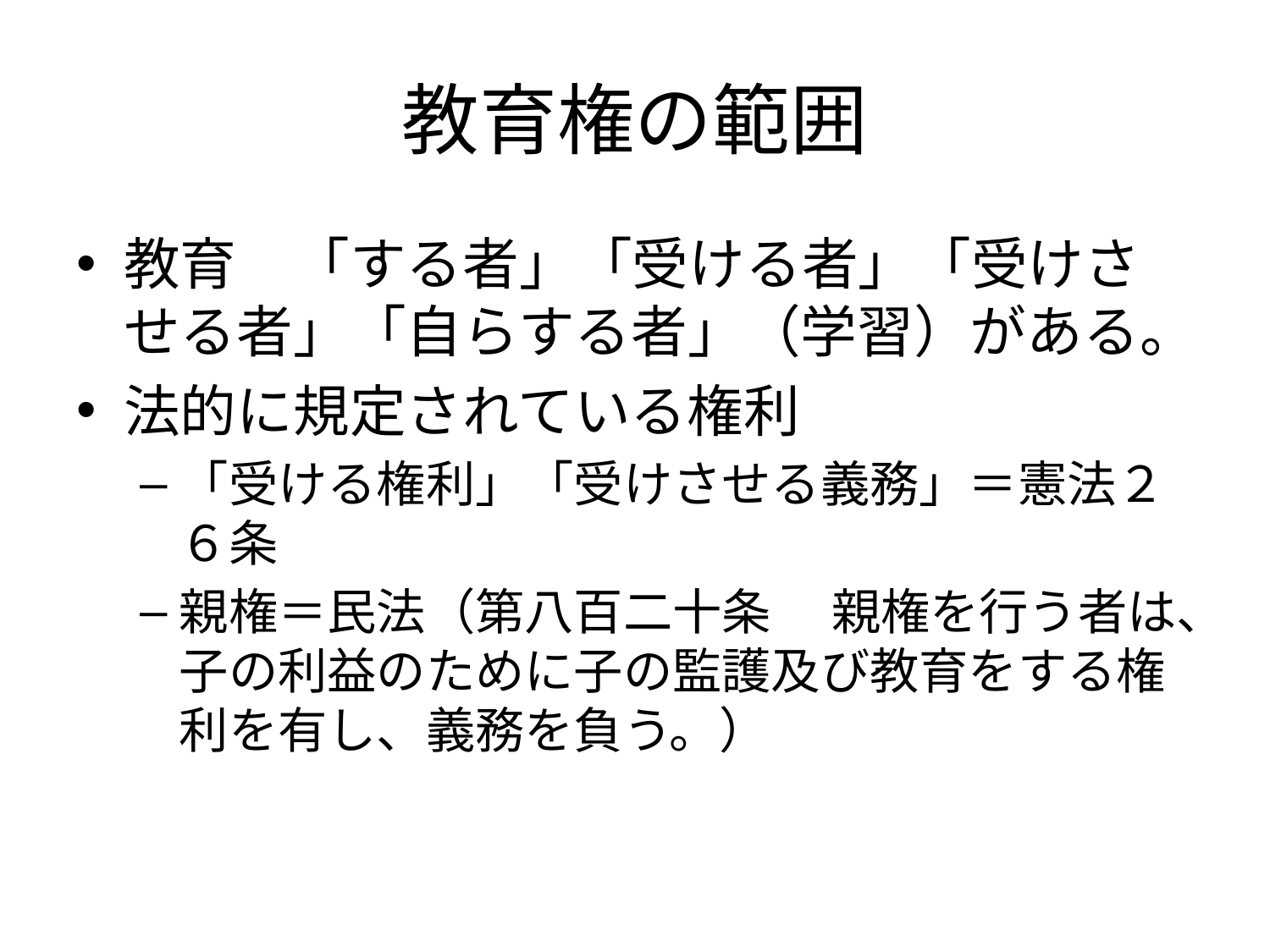

# 教育権の範囲
教育　「する者」「受ける者」「受けさせる者」「自らする者」（学習）がある。
法的に規定されている権利
「受ける権利」「受けさせる義務」＝憲法２６条
親権＝民法（第八百二十条 　親権を行う者は、子の利益のために子の監護及び教育をする権利を有し、義務を負う。）